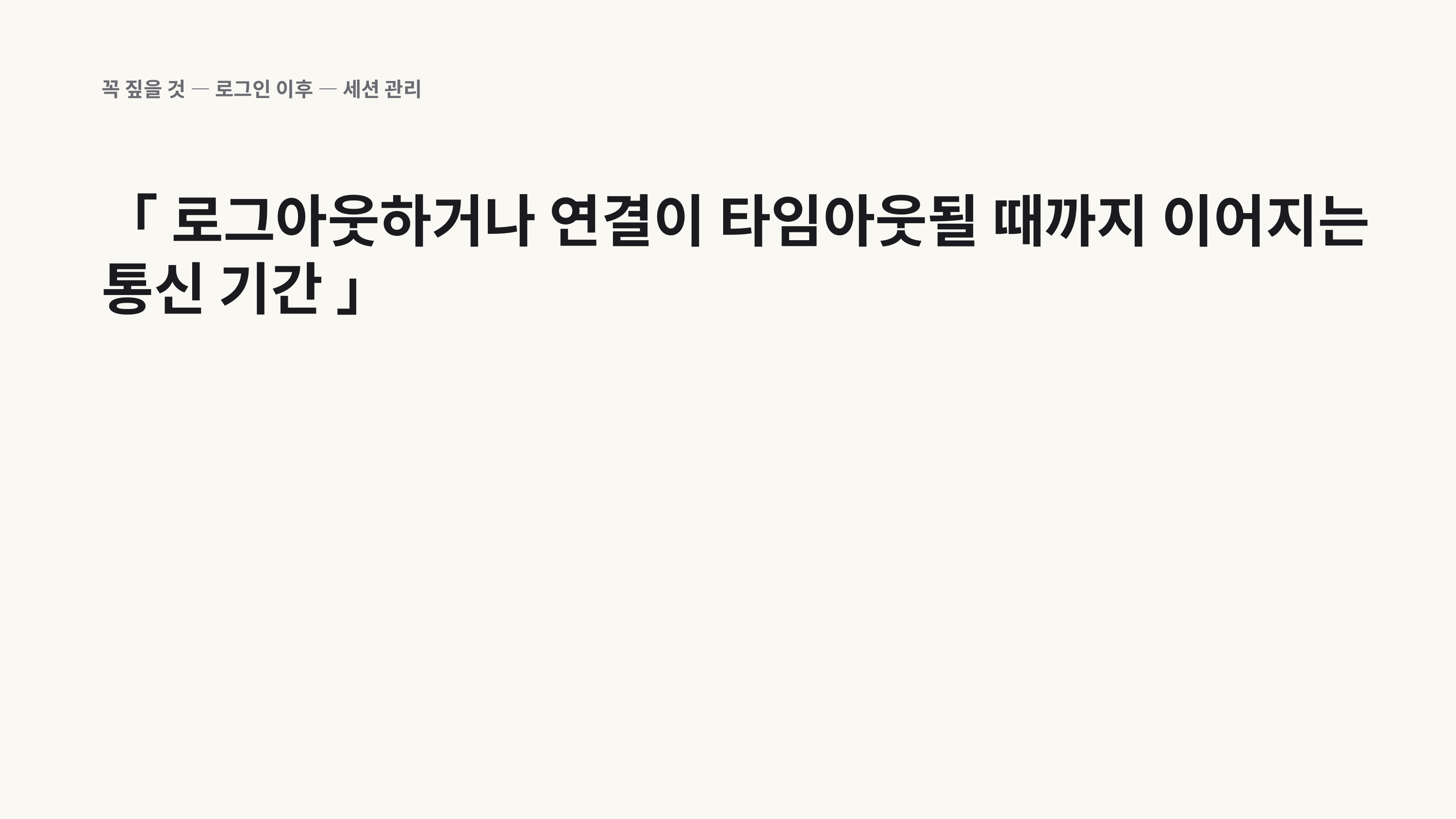

꼭 짚을 것 — 로그인 이후 — 세션 관리
「 로그아웃하거나 연결이 타임아웃될 때까지 이어지는 통신 기간 」